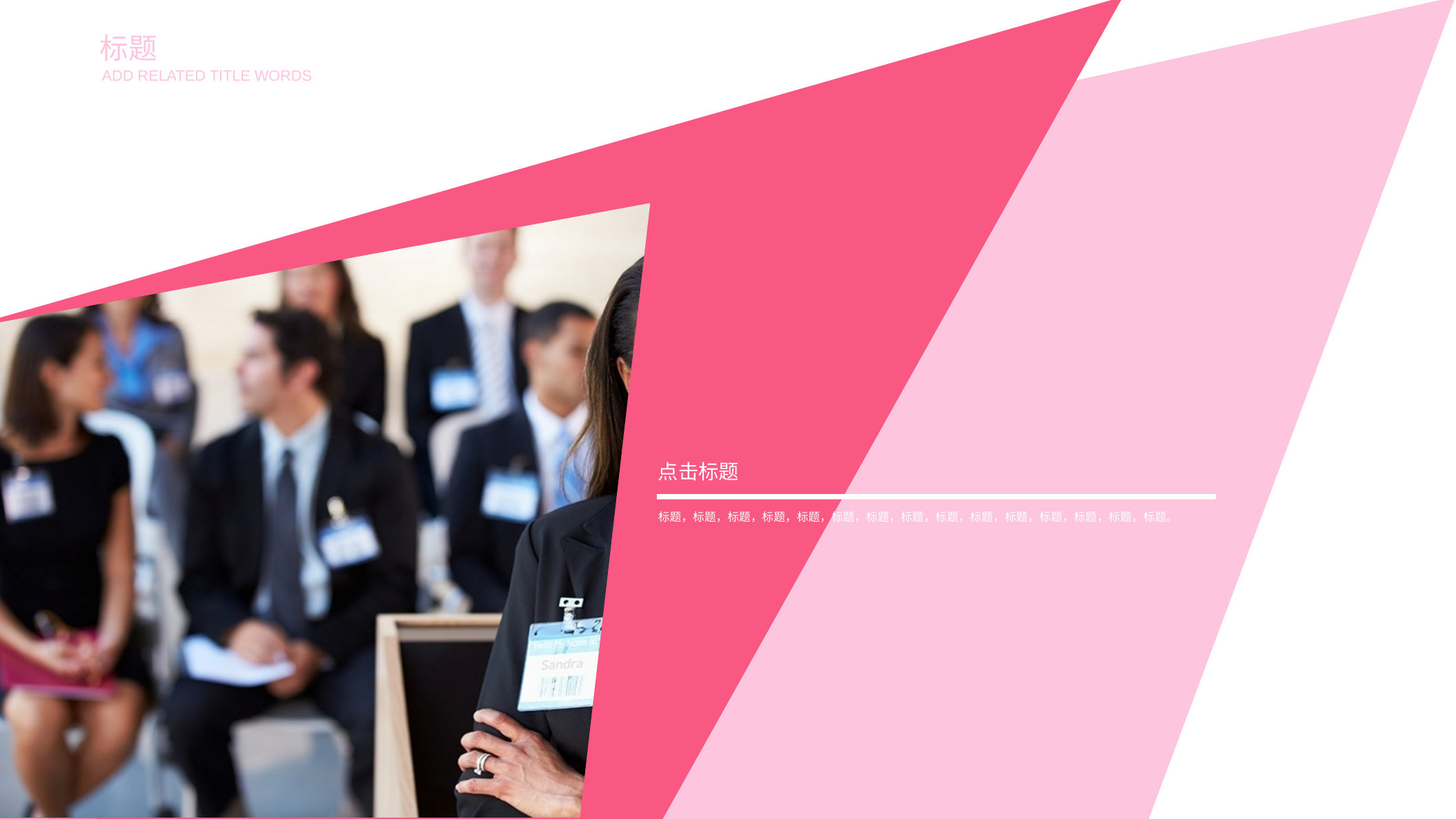

标题
ADD RELATED TITLE WORDS

点击标题

标题，标题，标题，标题，标题，标题，标题，标题，标题，标题，标题，标题，标题，标题，标题。